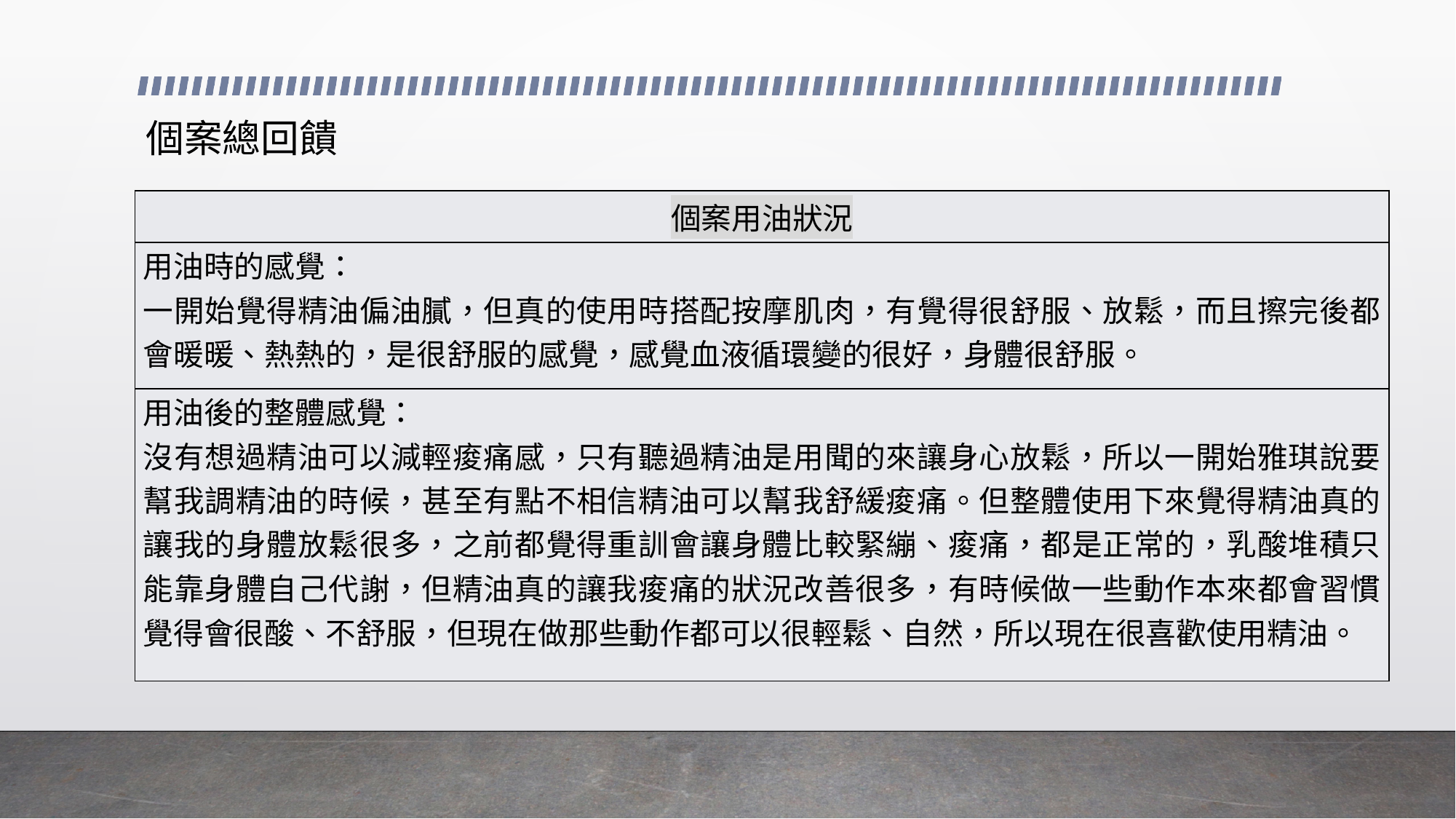

# 個案總回饋
| 個案用油狀況 |
| --- |
| 用油時的感覺： 一開始覺得精油偏油膩，但真的使用時搭配按摩肌肉，有覺得很舒服、放鬆，而且擦完後都會暖暖、熱熱的，是很舒服的感覺，感覺血液循環變的很好，身體很舒服。 |
| 用油後的整體感覺： 沒有想過精油可以減輕痠痛感，只有聽過精油是用聞的來讓身心放鬆，所以一開始雅琪說要幫我調精油的時候，甚至有點不相信精油可以幫我舒緩痠痛。但整體使用下來覺得精油真的讓我的身體放鬆很多，之前都覺得重訓會讓身體比較緊繃、痠痛，都是正常的，乳酸堆積只能靠身體自己代謝，但精油真的讓我痠痛的狀況改善很多，有時候做一些動作本來都會習慣覺得會很酸、不舒服，但現在做那些動作都可以很輕鬆、自然，所以現在很喜歡使用精油。 |